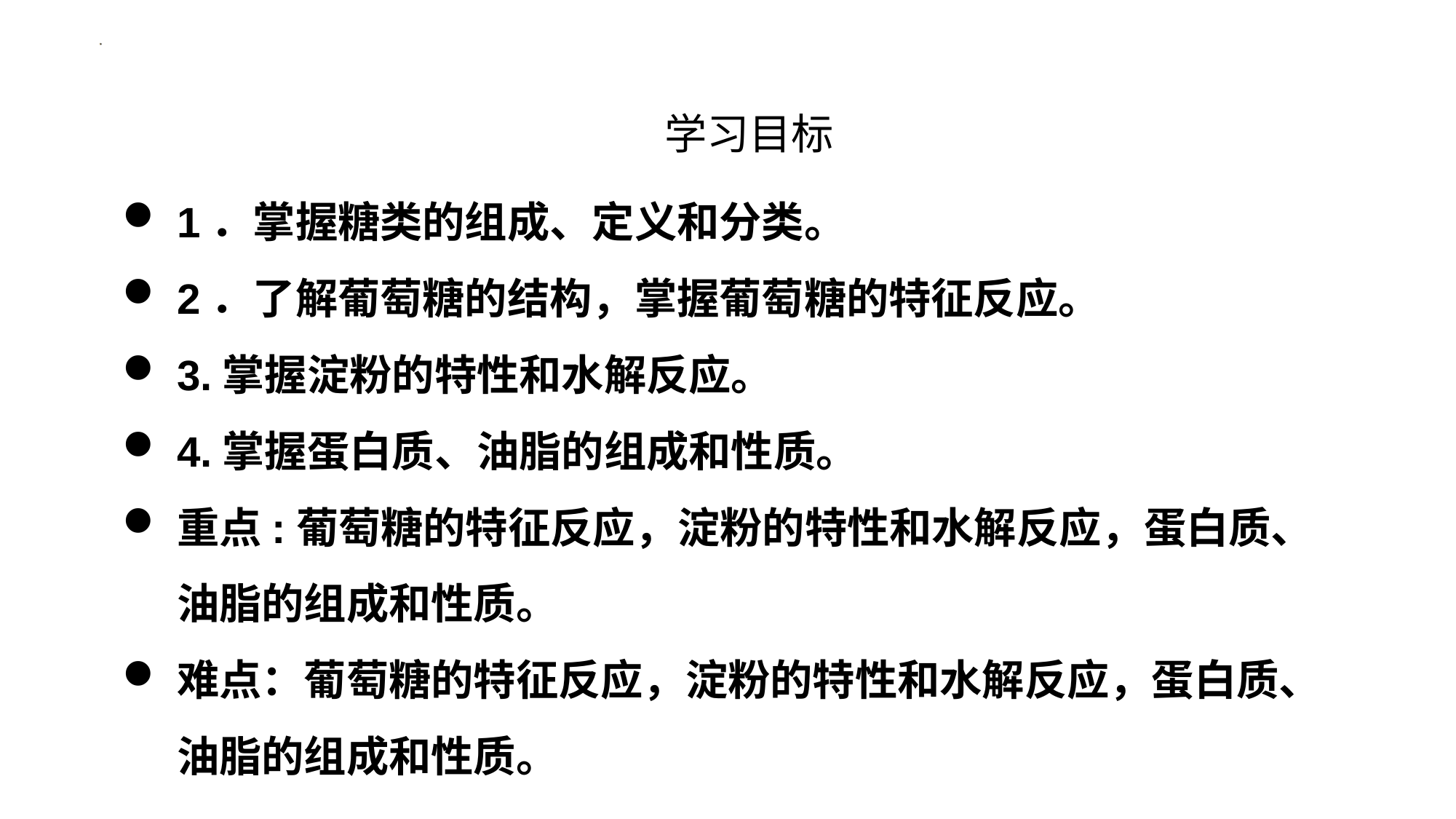

学习目标
1．掌握糖类的组成、定义和分类。
2．了解葡萄糖的结构，掌握葡萄糖的特征反应。
3.掌握淀粉的特性和水解反应。
4.掌握蛋白质、油脂的组成和性质。
重点:葡萄糖的特征反应，淀粉的特性和水解反应，蛋白质、油脂的组成和性质。
难点：葡萄糖的特征反应，淀粉的特性和水解反应，蛋白质、油脂的组成和性质。